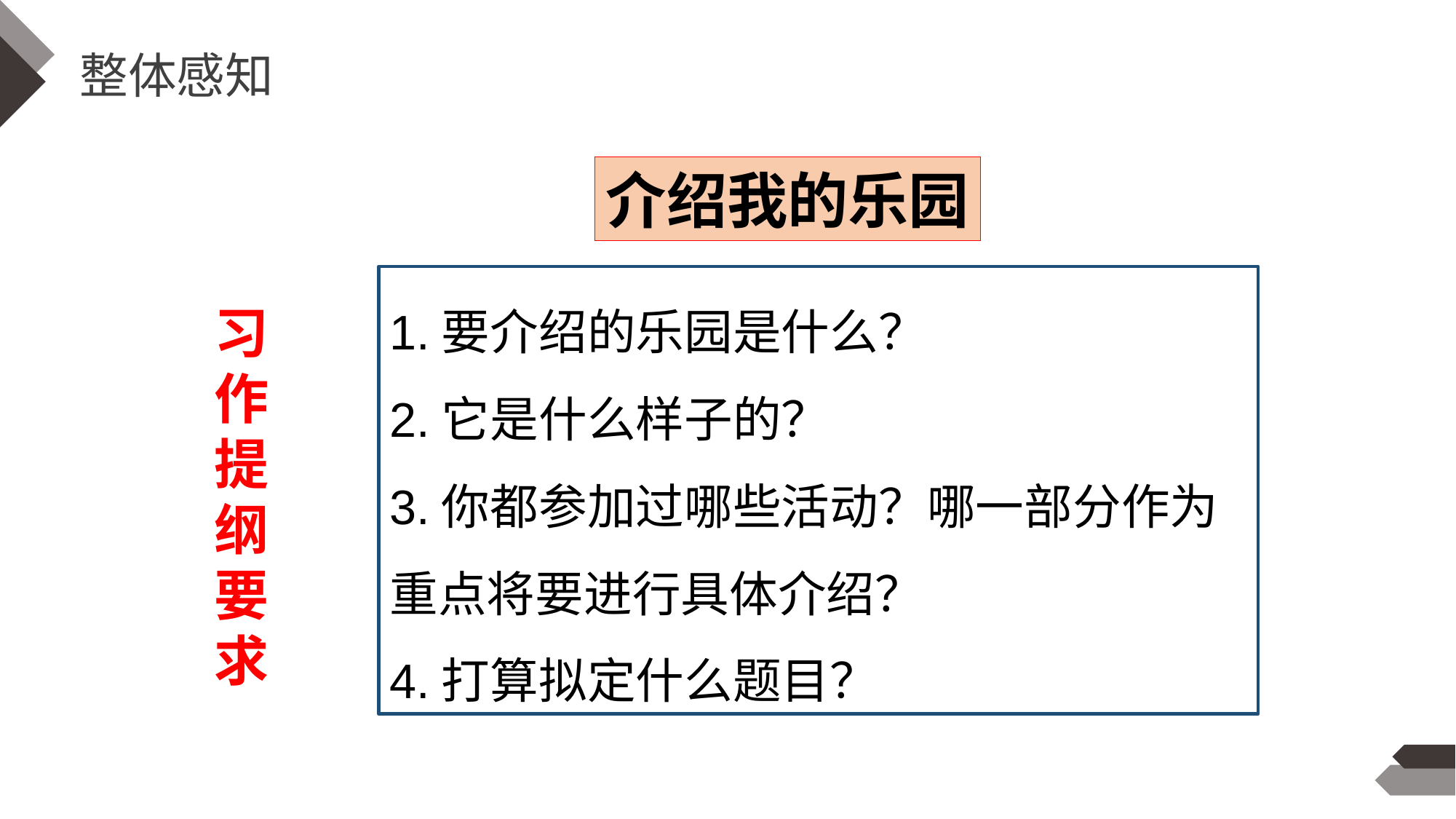

整体感知
介绍我的乐园
1.要介绍的乐园是什么？
2.它是什么样子的？
3.你都参加过哪些活动？哪一部分作为重点将要进行具体介绍？
4.打算拟定什么题目？
习作提纲要求